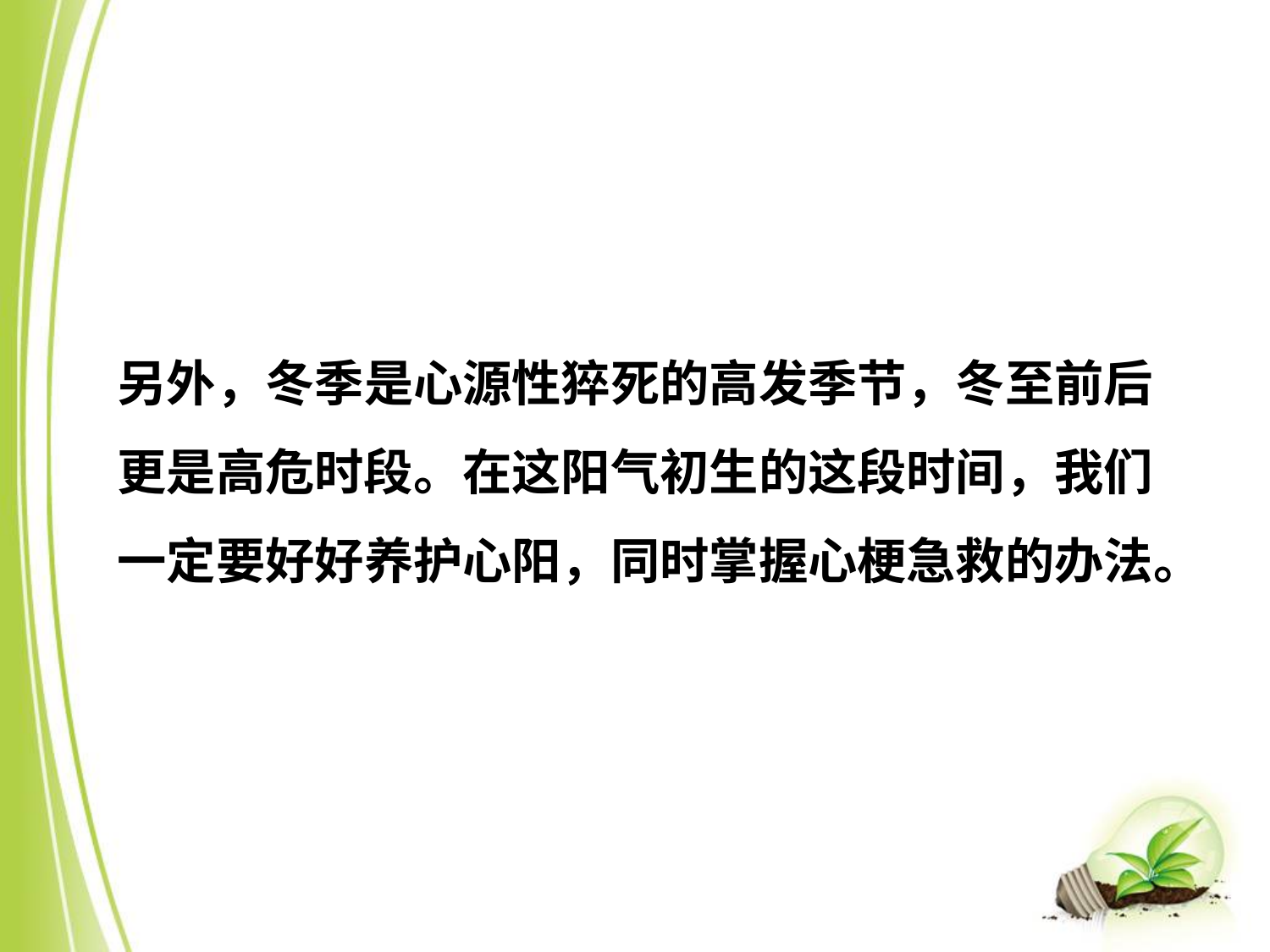

另外，冬季是心源性猝死的高发季节，冬至前后更是高危时段。在这阳气初生的这段时间，我们一定要好好养护心阳，同时掌握心梗急救的办法。